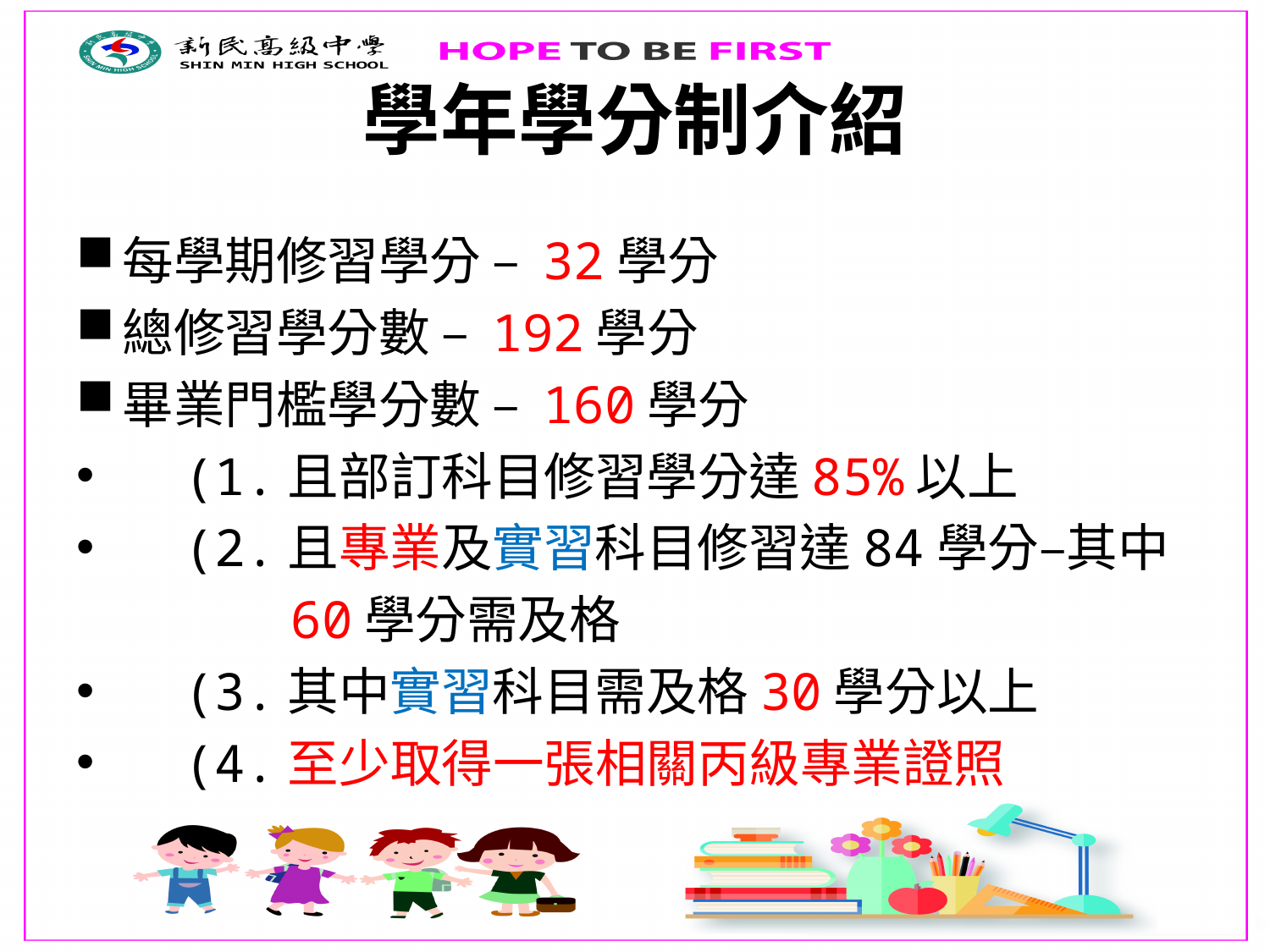

# 學年學分制介紹
每學期修習學分 – 32學分
總修習學分數 – 192學分
畢業門檻學分數 – 160學分
  (1.且部訂科目修習學分達85%以上
  (2.且專業及實習科目修習達84學分–其中
       60學分需及格
  (3.其中實習科目需及格30學分以上
  (4.至少取得一張相關丙級專業證照